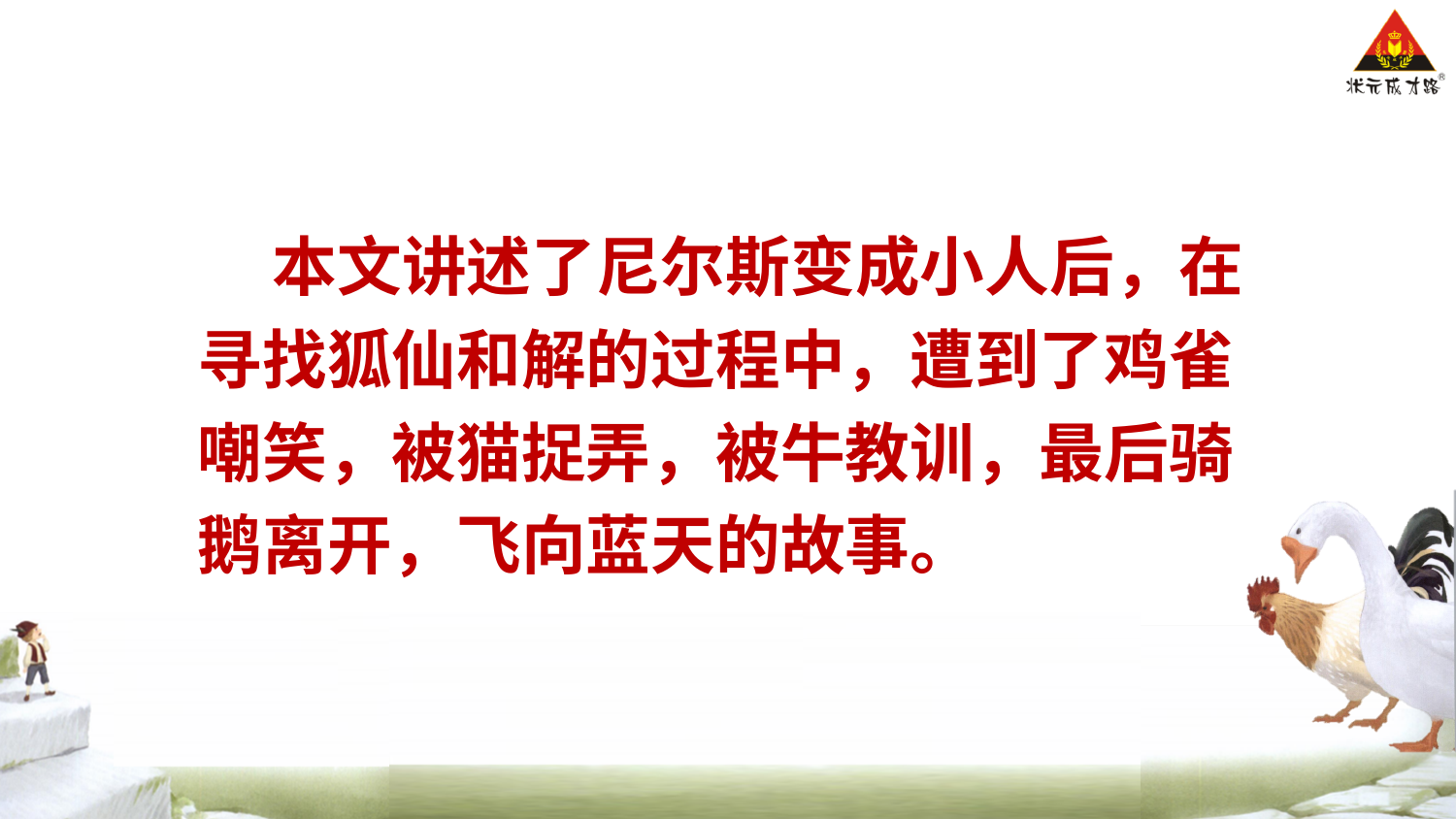

本文讲述了尼尔斯变成小人后，在寻找狐仙和解的过程中，遭到了鸡雀嘲笑，被猫捉弄，被牛教训，最后骑鹅离开，飞向蓝天的故事。